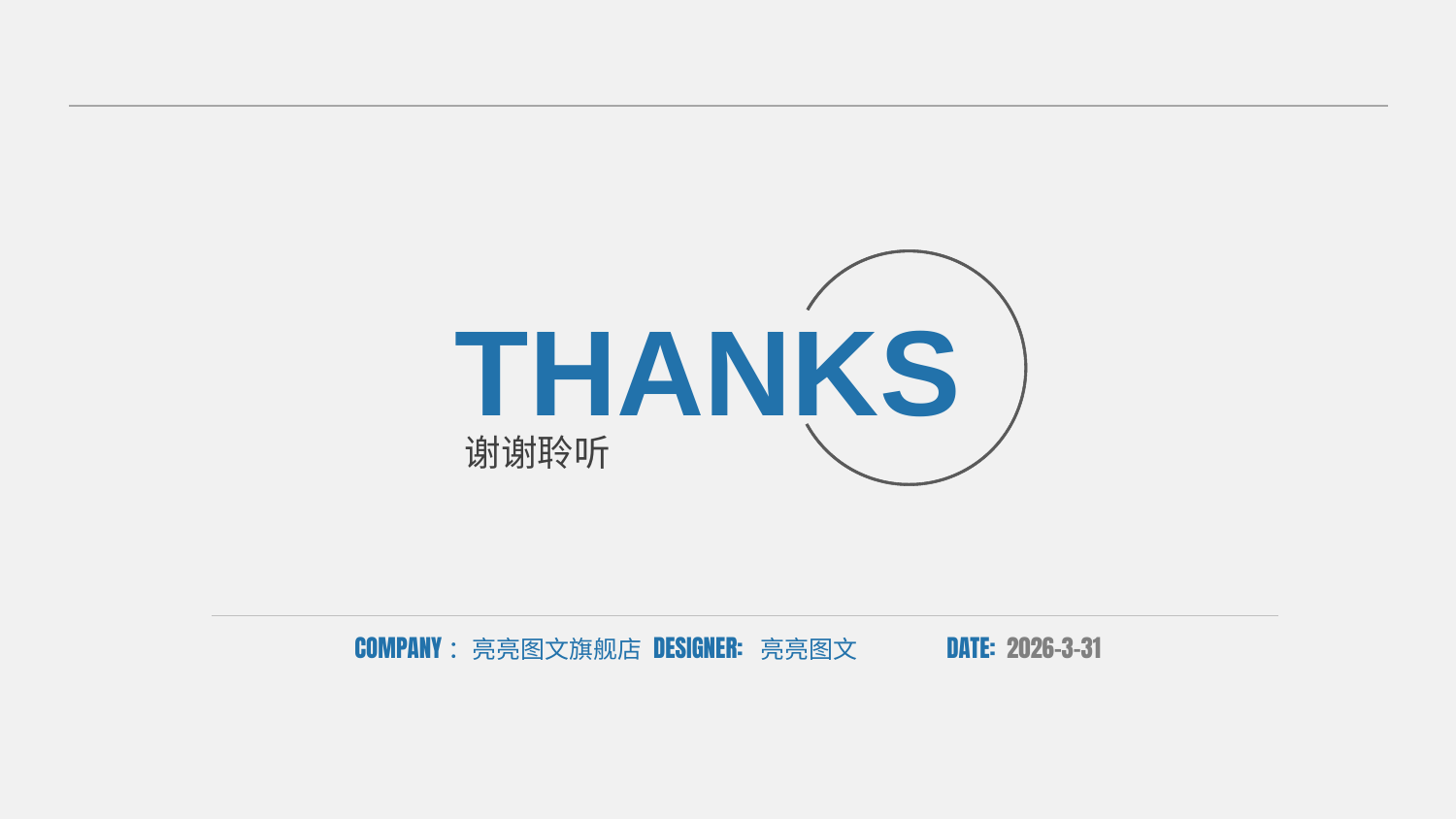

THANKS
谢谢聆听
COMPANY：亮亮图文旗舰店 DESIGNER:  亮亮图文               DATE:  2026-3-31